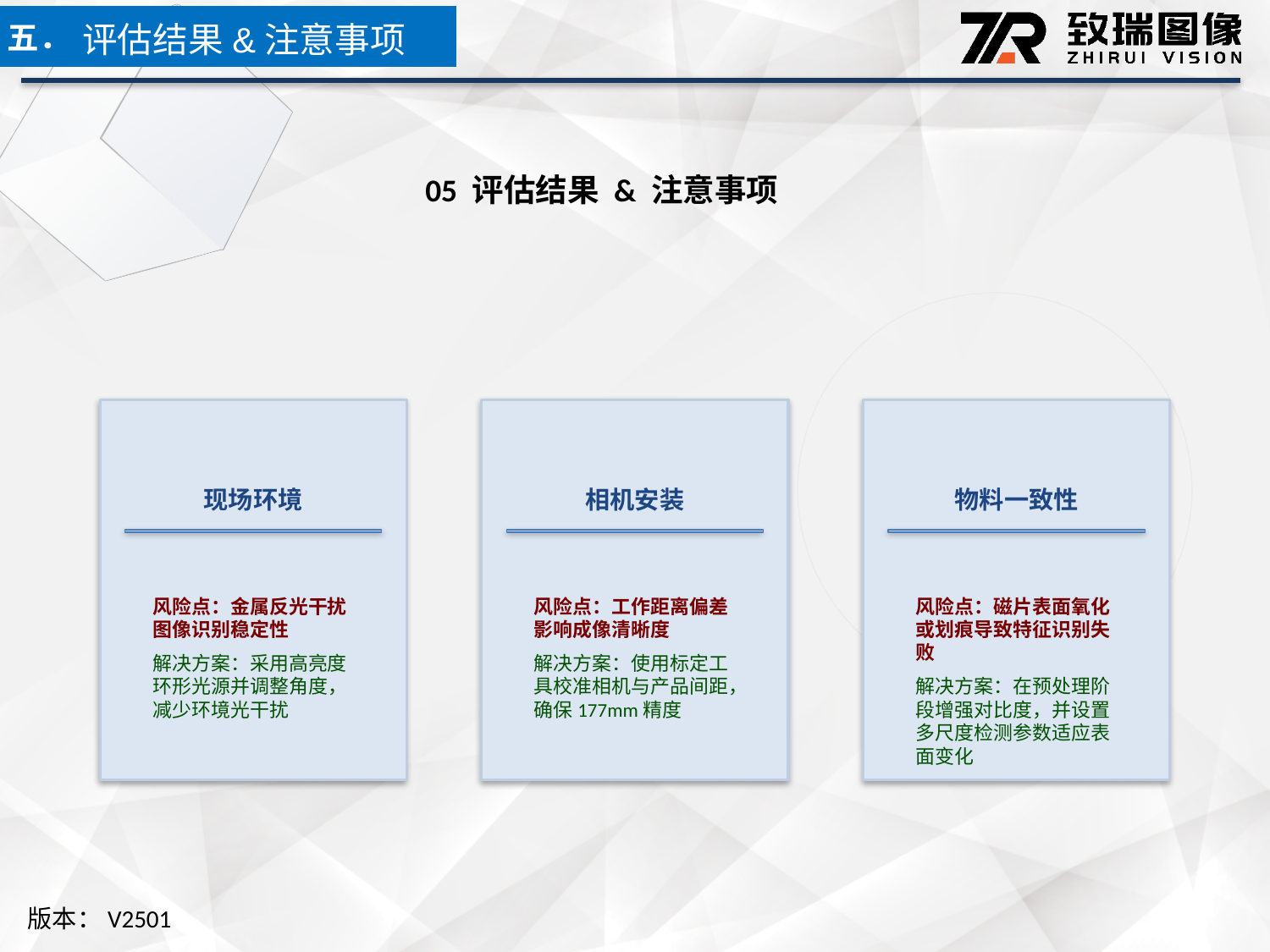

五．
评估结果&注意事项

05 评估结果 & 注意事项

现场环境

相机安装

物料一致性

风险点：金属反光干扰图像识别稳定性
解决方案：采用高亮度环形光源并调整角度，减少环境光干扰

风险点：工作距离偏差影响成像清晰度
解决方案：使用标定工具校准相机与产品间距，确保177mm精度

风险点：磁片表面氧化或划痕导致特征识别失败
解决方案：在预处理阶段增强对比度，并设置多尺度检测参数适应表面变化